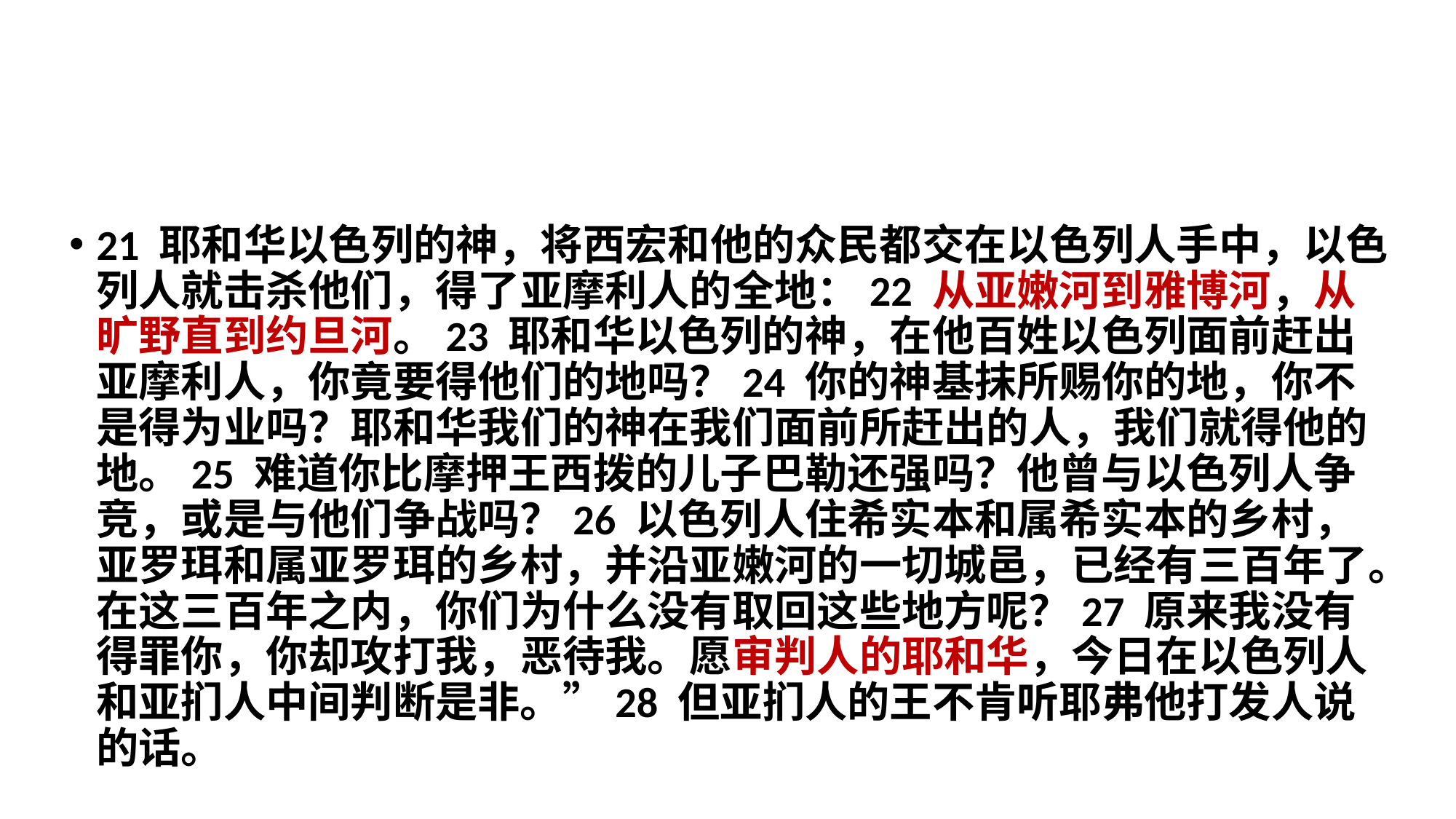

21 耶和华以色列的神，将西宏和他的众民都交在以色列人手中，以色列人就击杀他们，得了亚摩利人的全地：22 从亚嫩河到雅博河，从旷野直到约旦河。23 耶和华以色列的神，在他百姓以色列面前赶出亚摩利人，你竟要得他们的地吗？24 你的神基抹所赐你的地，你不是得为业吗？耶和华我们的神在我们面前所赶出的人，我们就得他的地。25 难道你比摩押王西拨的儿子巴勒还强吗？他曾与以色列人争竞，或是与他们争战吗？26 以色列人住希实本和属希实本的乡村，亚罗珥和属亚罗珥的乡村，并沿亚嫩河的一切城邑，已经有三百年了。在这三百年之内，你们为什么没有取回这些地方呢？27 原来我没有得罪你，你却攻打我，恶待我。愿审判人的耶和华，今日在以色列人和亚扪人中间判断是非。”28 但亚扪人的王不肯听耶弗他打发人说的话。